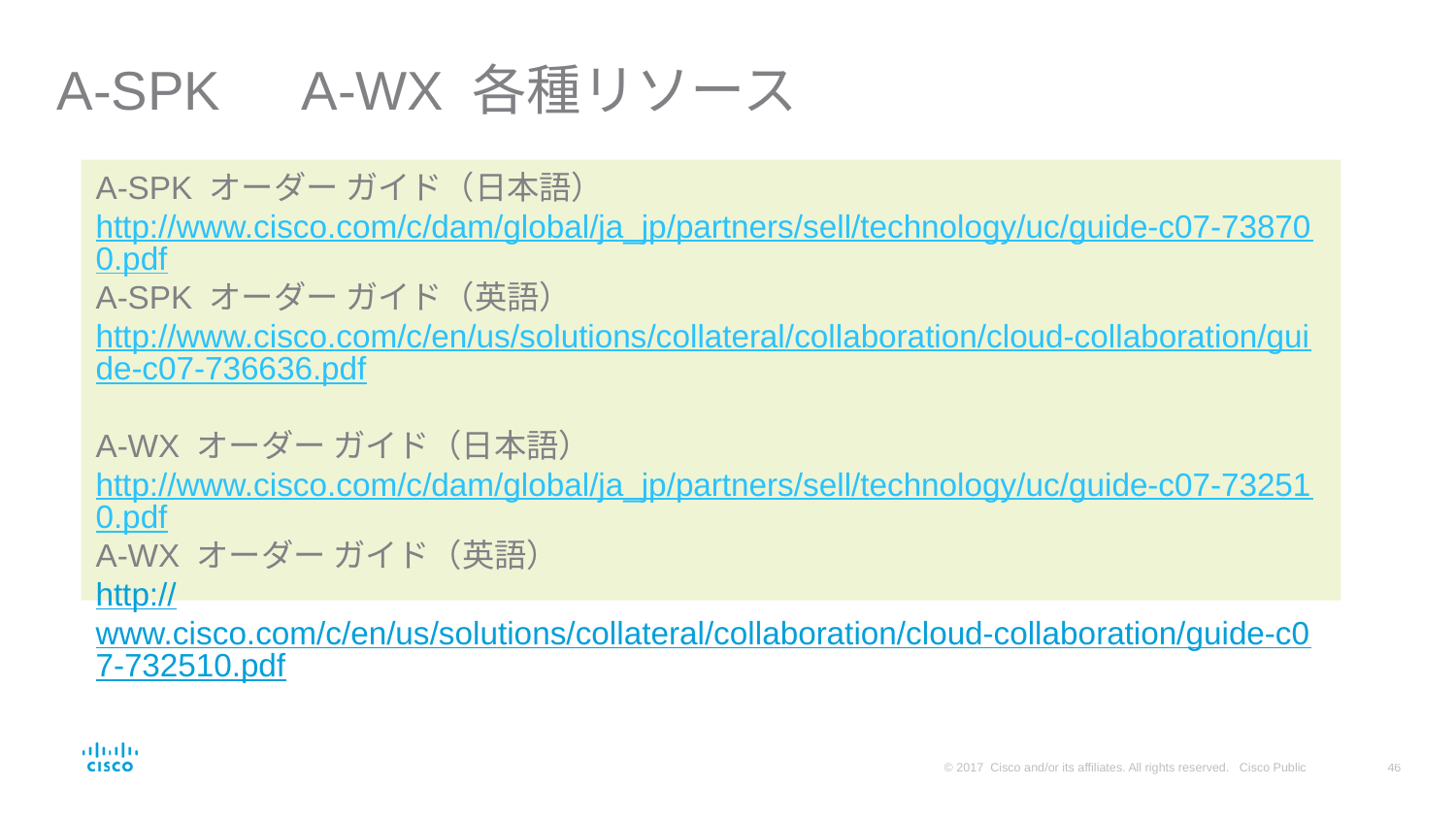

A-SPK　A-WX 各種リソース
A-SPK オーダー ガイド（日本語）
http://www.cisco.com/c/dam/global/ja_jp/partners/sell/technology/uc/guide-c07-738700.pdf
A-SPK オーダー ガイド（英語）
http://www.cisco.com/c/en/us/solutions/collateral/collaboration/cloud-collaboration/guide-c07-736636.pdf

A-WX オーダー ガイド（日本語）
http://www.cisco.com/c/dam/global/ja_jp/partners/sell/technology/uc/guide-c07-732510.pdf
A-WX オーダー ガイド（英語）
http://www.cisco.com/c/en/us/solutions/collateral/collaboration/cloud-collaboration/guide-c07-732510.pdf